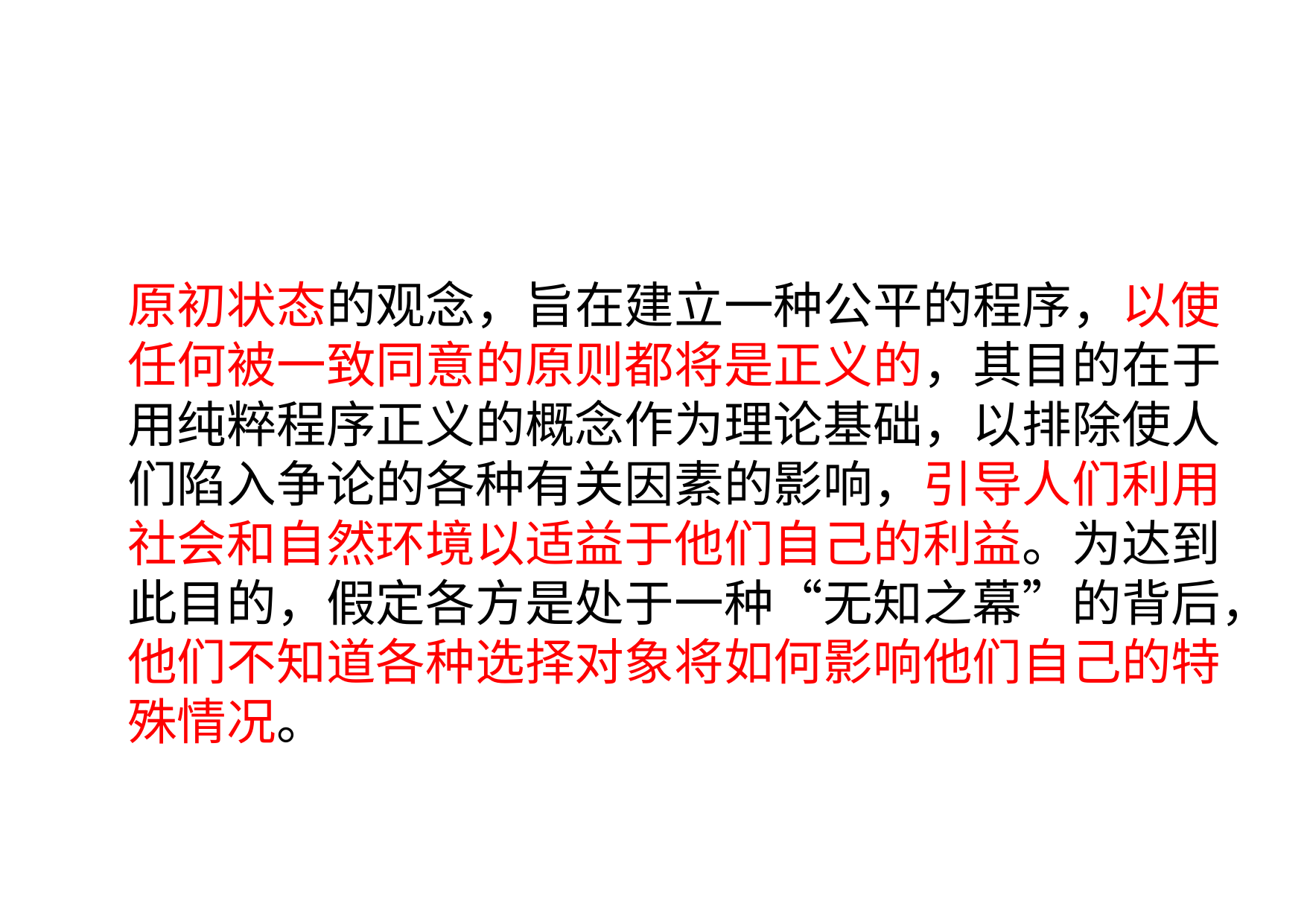

原初状态的观念，旨在建立一种公平的程序，以使任何被一致同意的原则都将是正义的，其目的在于用纯粹程序正义的概念作为理论基础，以排除使人们陷入争论的各种有关因素的影响，引导人们利用社会和自然环境以适益于他们自己的利益。为达到此目的，假定各方是处于一种“无知之幕”的背后，他们不知道各种选择对象将如何影响他们自己的特殊情况。